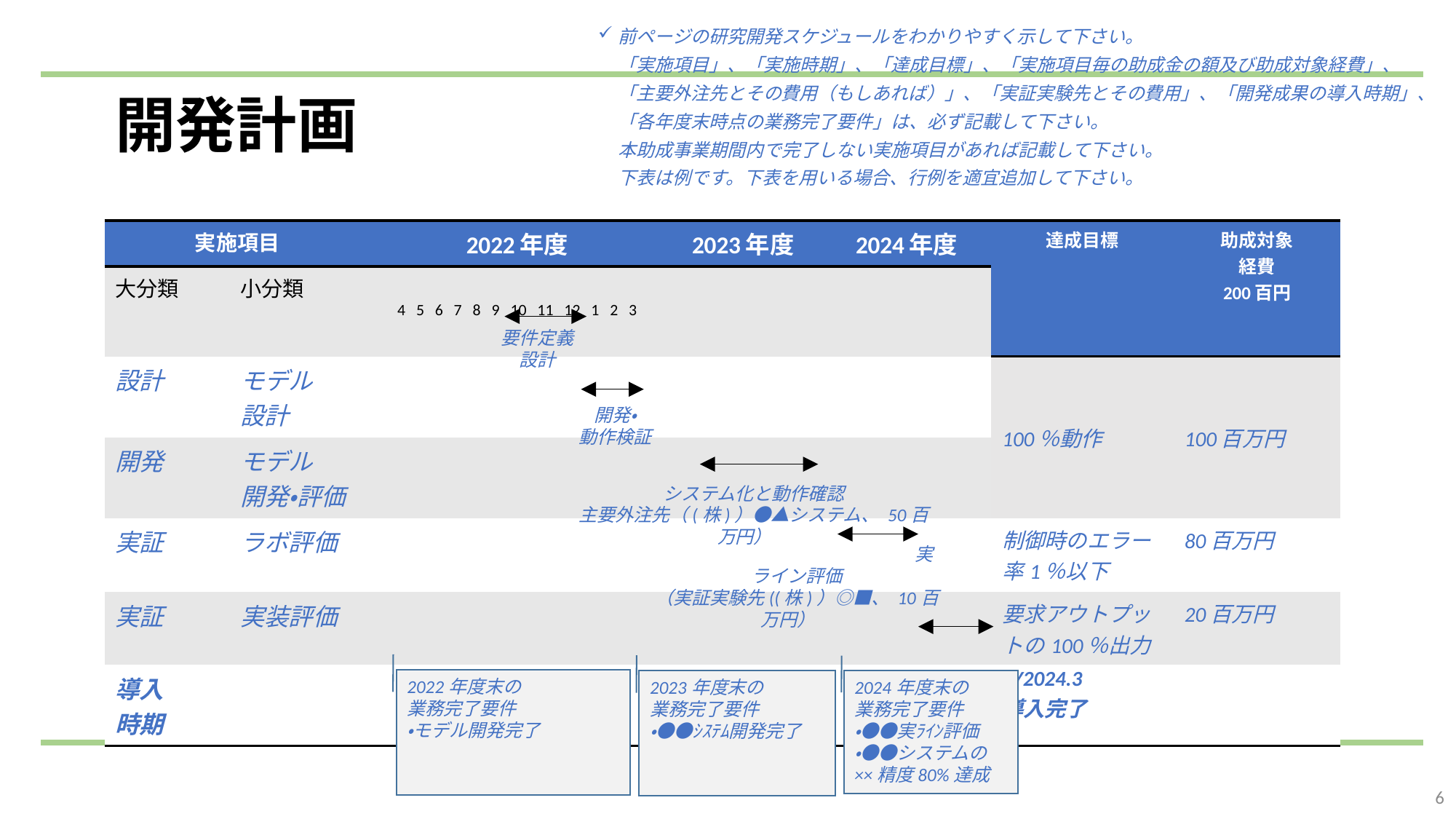

前ページの研究開発スケジュールをわかりやすく示して下さい。
「実施項目」、「実施時期」、「達成目標」、「実施項目毎の助成金の額及び助成対象経費」、
「主要外注先とその費用（もしあれば）」、「実証実験先とその費用」、「開発成果の導入時期」、
「各年度末時点の業務完了要件」は、必ず記載して下さい。
本助成事業期間内で完了しない実施項目があれば記載して下さい。
下表は例です。下表を用いる場合、行例を適宜追加して下さい。
# 開発計画
| 実施項目 |  | 2022年度 | 2023年度 | 2024年度 | 達成目標 | 助成対象 経費 200百円 |
| --- | --- | --- | --- | --- | --- | --- |
| 大分類 | 小分類 | 4 5 6 7 8 9 10 11 12 1 2 3 |  |  |  |  |
| 設計 | モデル 設計 |  |  |  | 100％動作 | 100百万円 |
| 開発 | モデル 開発・評価 |  |  |  |  |  |
| 実証 | ラボ評価 |  |  |  | 制御時のエラー率1％以下 | 80百万円 |
| 実証 | 実装評価 |  |  |  | 要求アウトプットの100％出力 | 20百万円 |
| 導入 時期 |  |  |  |  | FY2024.3 導入完了 |  |
要件定義
設計
開発・
動作検証
システム化と動作確認
主要外注先（(株)）●▲システム、 50百万円）
　　　　　　　　　　　　　　実ライン評価
（実証実験先((株)）◎■、 10百万円）
2022年度末の
業務完了要件
・モデル開発完了

2024年度末の
業務完了要件
・●●実ﾗｲﾝ評価
・●●システムの××精度80%達成

2023年度末の
業務完了要件
・●●ｼｽﾃﾑ開発完了

6